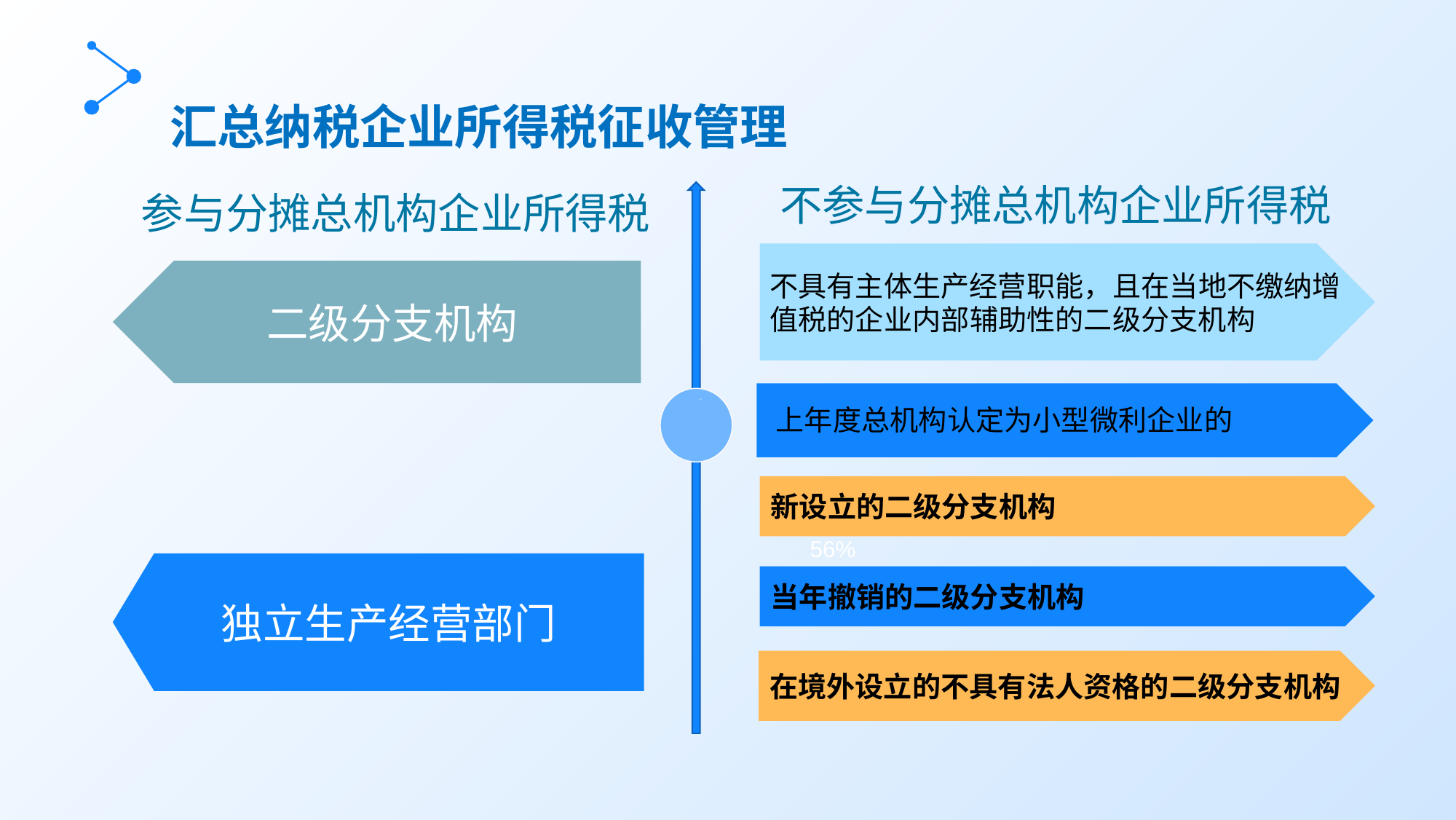

汇总纳税企业所得税征收管理
不参与分摊总机构企业所得税
参与分摊总机构企业所得税

二级分支机构
不具有主体生产经营职能，且在当地不缴纳增值税的企业内部辅助性的二级分支机构

上年度总机构认定为小型微利企业的
VS
新设立的二级分支机构
77%
56%
独立生产经营部门
当年撤销的二级分支机构
在境外设立的不具有法人资格的二级分支机构